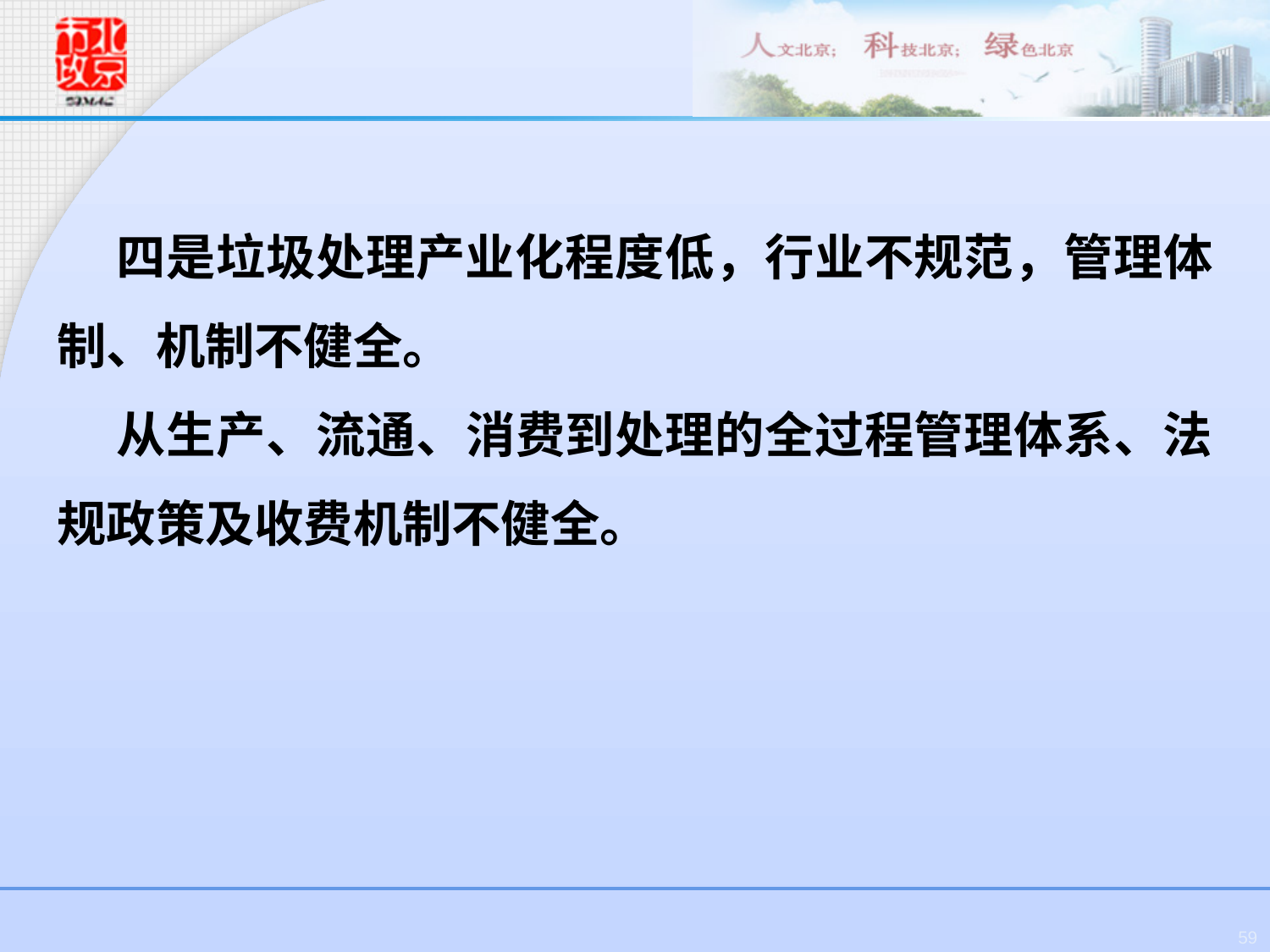

四是垃圾处理产业化程度低，行业不规范，管理体制、机制不健全。
    从生产、流通、消费到处理的全过程管理体系、法规政策及收费机制不健全。

59